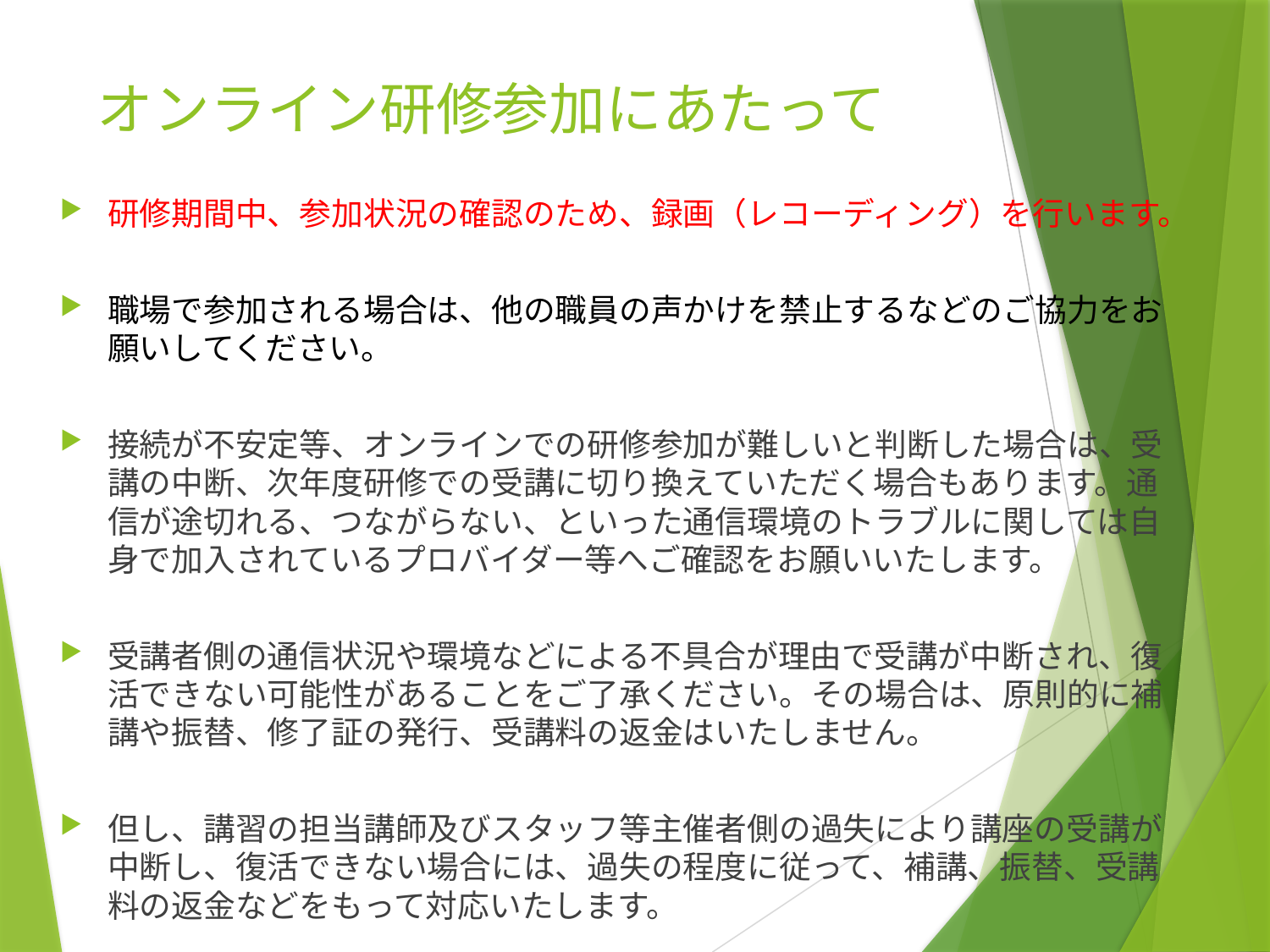

# オンライン研修参加にあたって
研修期間中、参加状況の確認のため、録画（レコーディング）を行います。

職場で参加される場合は、他の職員の声かけを禁止するなどのご協力をお願いしてください。

接続が不安定等、オンラインでの研修参加が難しいと判断した場合は、受講の中断、次年度研修での受講に切り換えていただく場合もあります。通信が途切れる、つながらない、といった通信環境のトラブルに関しては自身で加入されているプロバイダー等へご確認をお願いいたします。

受講者側の通信状況や環境などによる不具合が理由で受講が中断され、復活できない可能性があることをご了承ください。その場合は、原則的に補講や振替、修了証の発行、受講料の返金はいたしません。

但し、講習の担当講師及びスタッフ等主催者側の過失により講座の受講が中断し、復活できない場合には、過失の程度に従って、補講、振替、受講料の返金などをもって対応いたします。